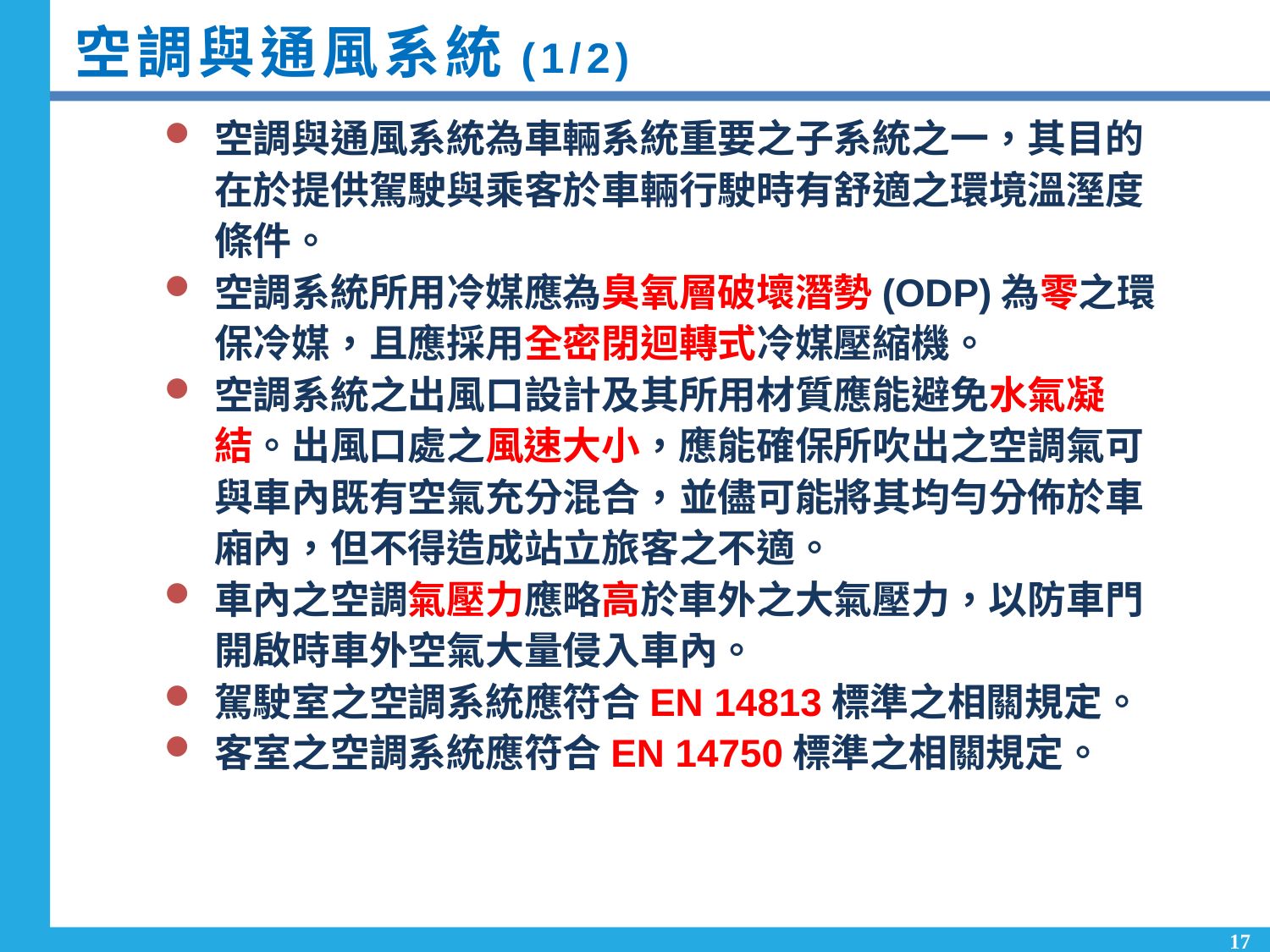

# 空調與通風系統(1/2)
空調與通風系統為車輛系統重要之子系統之一，其目的在於提供駕駛與乘客於車輛行駛時有舒適之環境溫溼度條件。
空調系統所用冷媒應為臭氧層破壞潛勢(ODP)為零之環保冷媒，且應採用全密閉迴轉式冷媒壓縮機。
空調系統之出風口設計及其所用材質應能避免水氣凝結。出風口處之風速大小，應能確保所吹出之空調氣可與車內既有空氣充分混合，並儘可能將其均勻分佈於車廂內，但不得造成站立旅客之不適。
車內之空調氣壓力應略高於車外之大氣壓力，以防車門開啟時車外空氣大量侵入車內。
駕駛室之空調系統應符合EN 14813標準之相關規定。
客室之空調系統應符合EN 14750標準之相關規定。